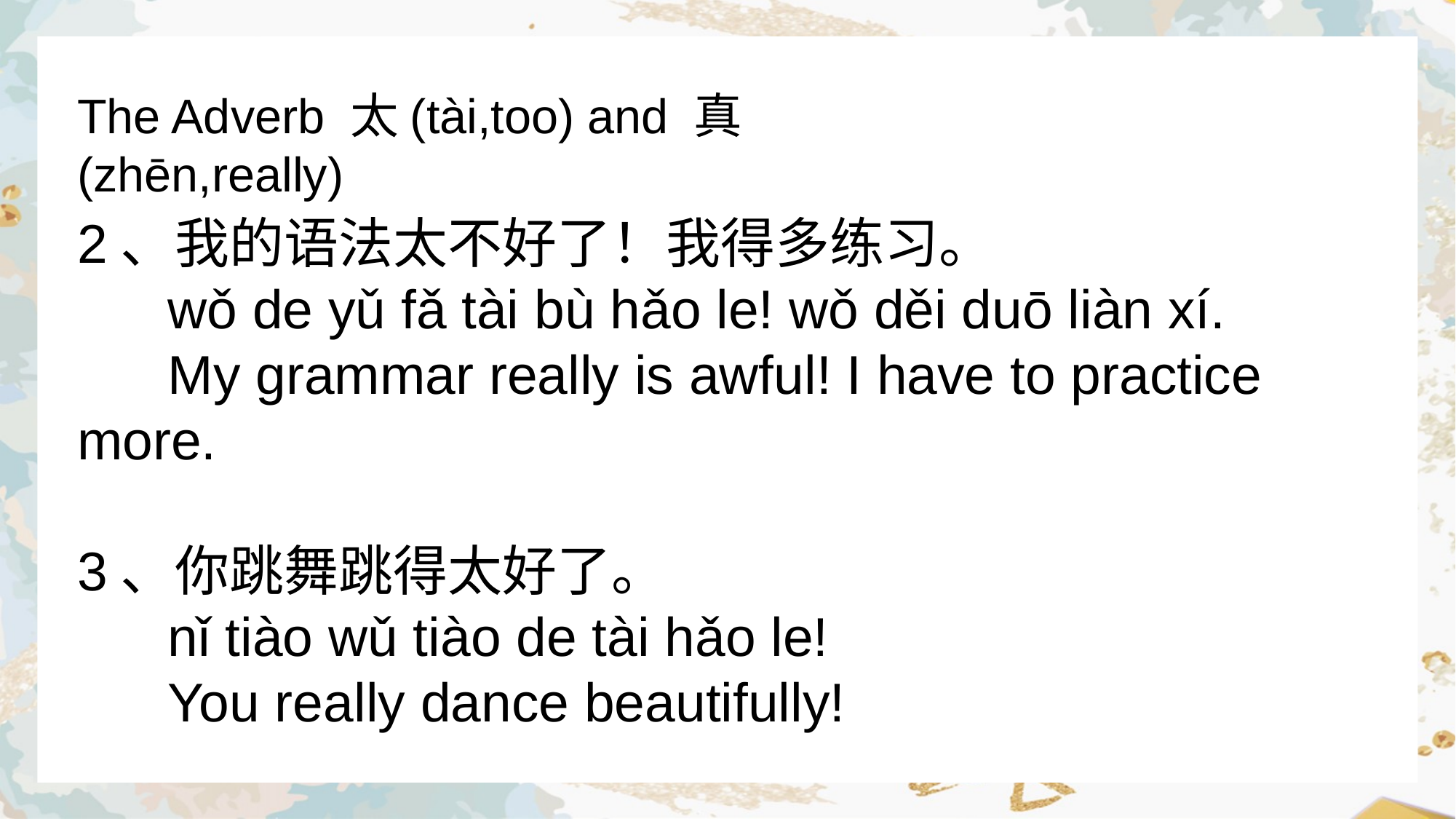

The Adverb 太(tài,too) and 真(zhēn,really)
2、我的语法太不好了！我得多练习。
      wǒ de yǔ fǎ tài bù hǎo le! wǒ děi duō liàn xí.
      My grammar really is awful! I have to practice more.

3、你跳舞跳得太好了。
      nǐ tiào wǔ tiào de tài hǎo le!
      You really dance beautifully!